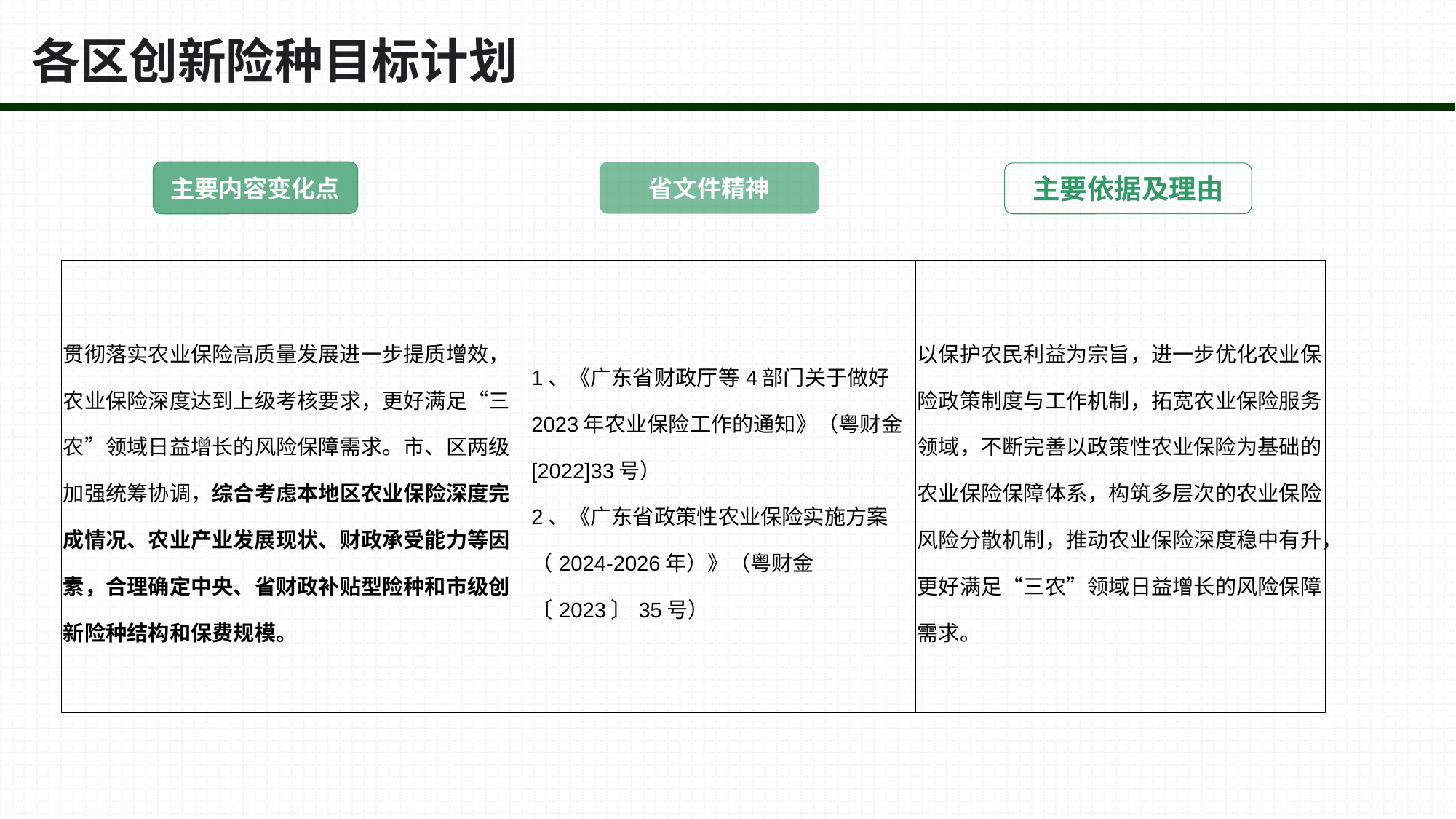

# 各区创新险种目标计划

主要内容变化点
省文件精神
主要依据及理由
| 贯彻落实农业保险高质量发展进一步提质增效，农业保险深度达到上级考核要求，更好满足“三农”领域日益增长的风险保障需求。市、区两级加强统筹协调，综合考虑本地区农业保险深度完成情况、农业产业发展现状、财政承受能力等因素，合理确定中央、省财政补贴型险种和市级创新险种结构和保费规模。 | 1、《广东省财政厅等4部门关于做好2023年农业保险工作的通知》（粤财金[2022]33号） 2、《广东省政策性农业保险实施方案（2024-2026年）》（粤财金〔2023〕35号） | 以保护农民利益为宗旨，进一步优化农业保险政策制度与工作机制，拓宽农业保险服务领域，不断完善以政策性农业保险为基础的农业保险保障体系，构筑多层次的农业保险风险分散机制，推动农业保险深度稳中有升，更好满足“三农”领域日益增长的风险保障需求。 |
| --- | --- | --- |